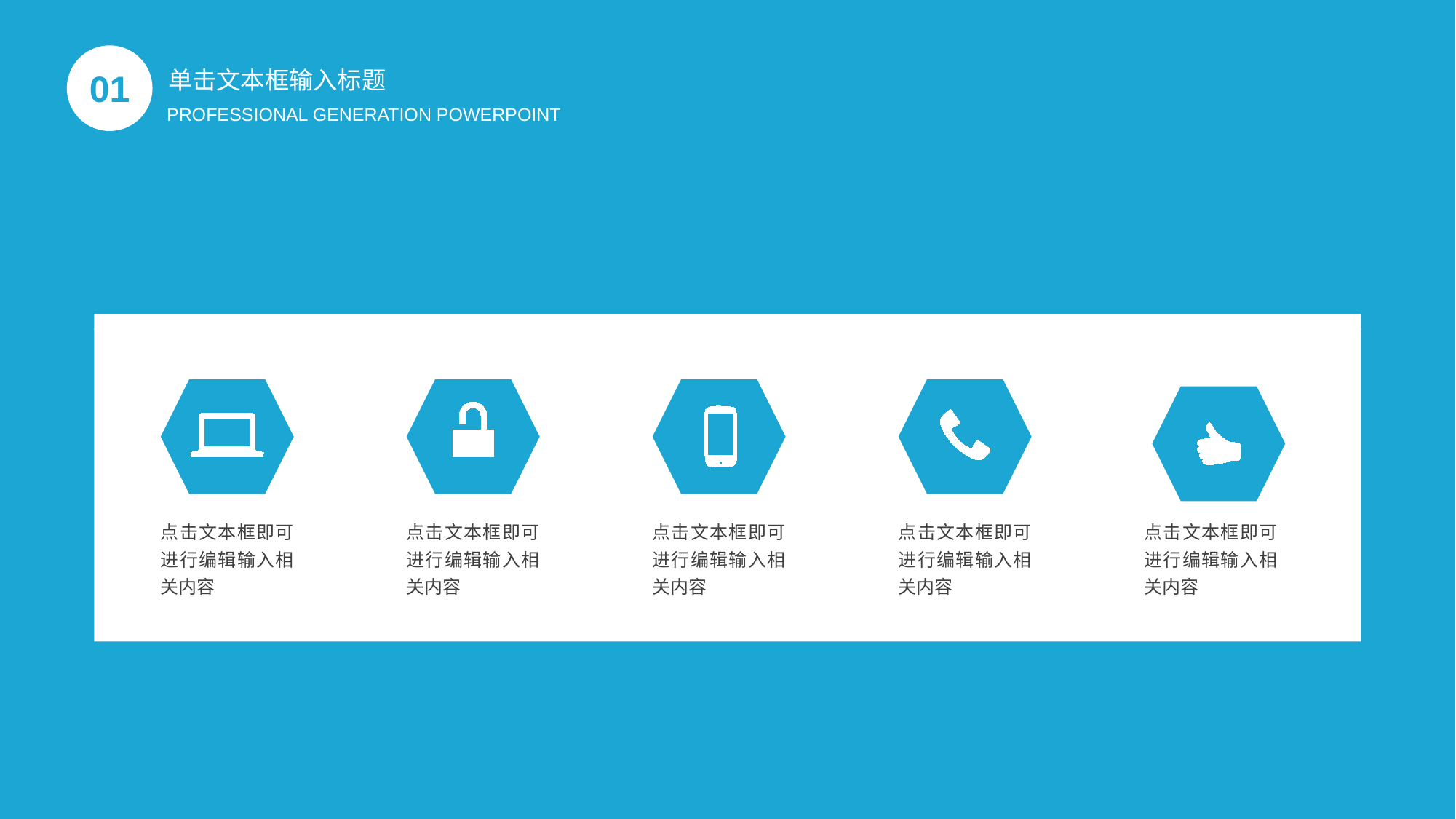

单击文本框输入标题
01
PROFESSIONAL GENERATION POWERPOINT

点击文本框即可进行编辑输入相关内容
点击文本框即可进行编辑输入相关内容
点击文本框即可进行编辑输入相关内容
点击文本框即可进行编辑输入相关内容
点击文本框即可进行编辑输入相关内容